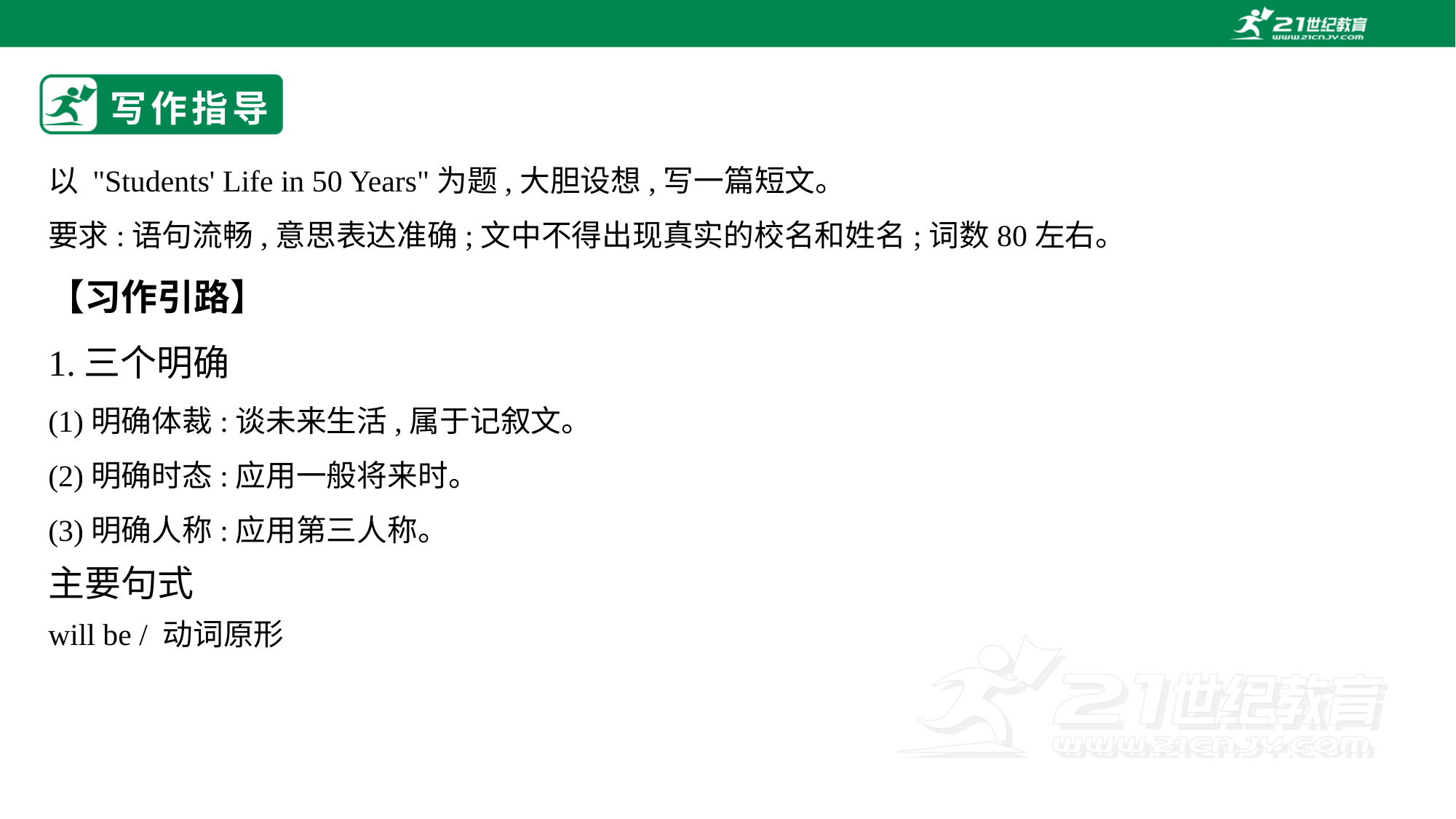

# 写作指导
以 "Students' Life in 50 Years"为题,大胆设想,写一篇短文。
要求:语句流畅,意思表达准确;文中不得出现真实的校名和姓名;词数80左右。
【习作引路】
1.三个明确
(1)明确体裁:谈未来生活,属于记叙文。
(2)明确时态:应用一般将来时。
(3)明确人称:应用第三人称。
主要句式
will be / 动词原形